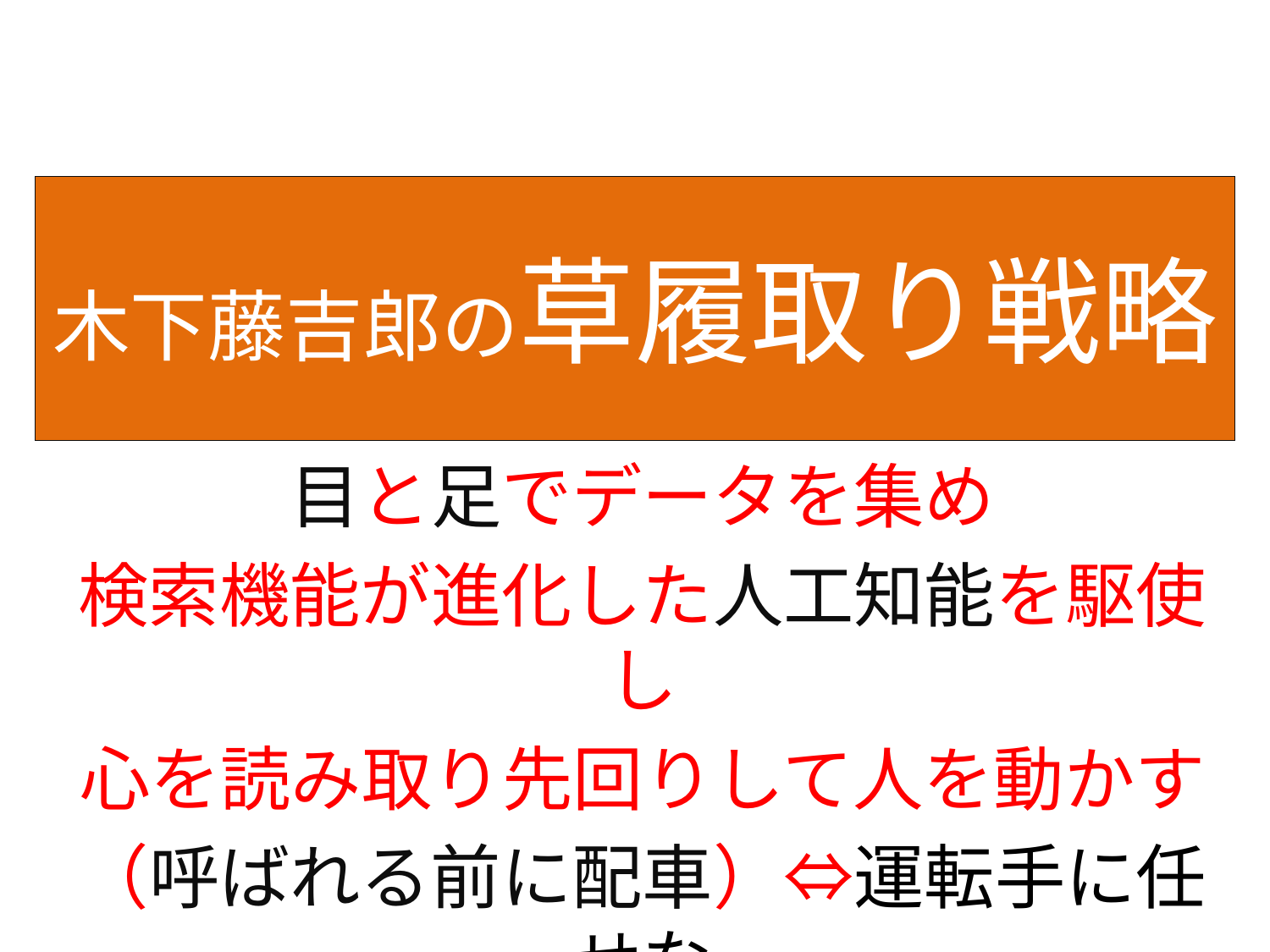

木下藤吉郎の草履取り戦略
目と足でデータを集め
検索機能が進化した人工知能を駆使し
心を読み取り先回りして人を動かす
（呼ばれる前に配車）⇔運転手に任せな
　　　　　　　　　　　い配車力